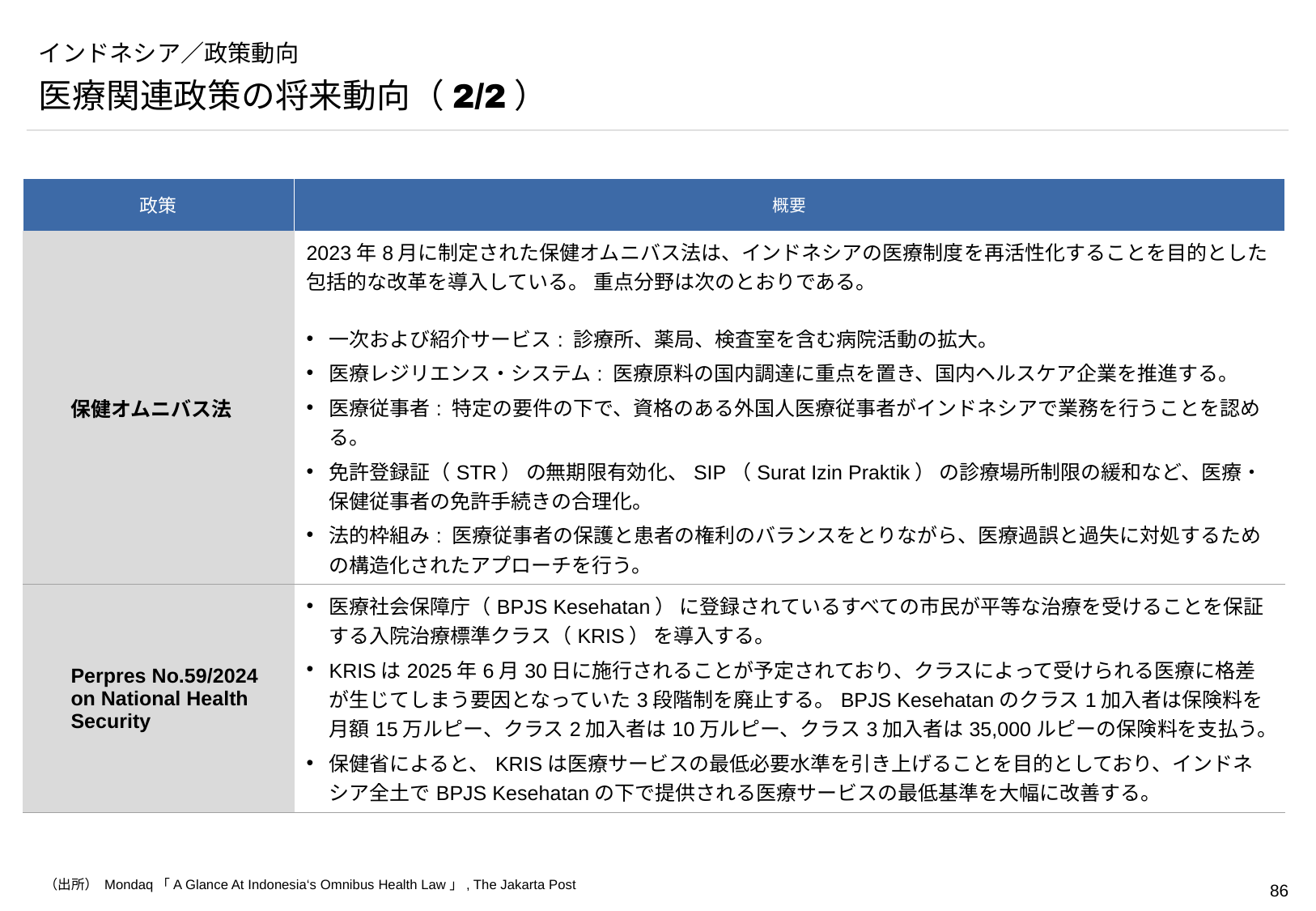

# インドネシア／政策動向
医療関連政策の将来動向（2/2）
| 政策 | 概要 |
| --- | --- |
| 保健オムニバス法 | 2023年8月に制定された保健オムニバス法は、インドネシアの医療制度を再活性化することを目的とした包括的な改革を導入している。 重点分野は次のとおりである。 一次および紹介サービス: 診療所、薬局、検査室を含む病院活動の拡大。 医療レジリエンス・システム: 医療原料の国内調達に重点を置き、国内ヘルスケア企業を推進する。 医療従事者: 特定の要件の下で、資格のある外国人医療従事者がインドネシアで業務を行うことを認める。 免許登録証（STR） の無期限有効化、SIP（Surat Izin Praktik） の診療場所制限の緩和など、医療・保健従事者の免許手続きの合理化。 法的枠組み: 医療従事者の保護と患者の権利のバランスをとりながら、医療過誤と過失に対処するための構造化されたアプローチを行う。 |
| Perpres No.59/2024 on National Health Security | 医療社会保障庁（BPJS Kesehatan） に登録されているすべての市民が平等な治療を受けることを保証する入院治療標準クラス（KRIS） を導入する。 KRISは2025年6月30日に施行されることが予定されており、クラスによって受けられる医療に格差が生じてしまう要因となっていた3段階制を廃止する。BPJS Kesehatanのクラス1加入者は保険料を月額15万ルピー、クラス2加入者は10万ルピー、クラス3加入者は35,000ルピーの保険料を支払う。 保健省によると、KRISは医療サービスの最低必要水準を引き上げることを目的としており、インドネシア全土でBPJS Kesehatanの下で提供される医療サービスの最低基準を大幅に改善する。 |
（出所） Mondaq「A Glance At Indonesia‘s Omnibus Health Law」, The Jakarta Post